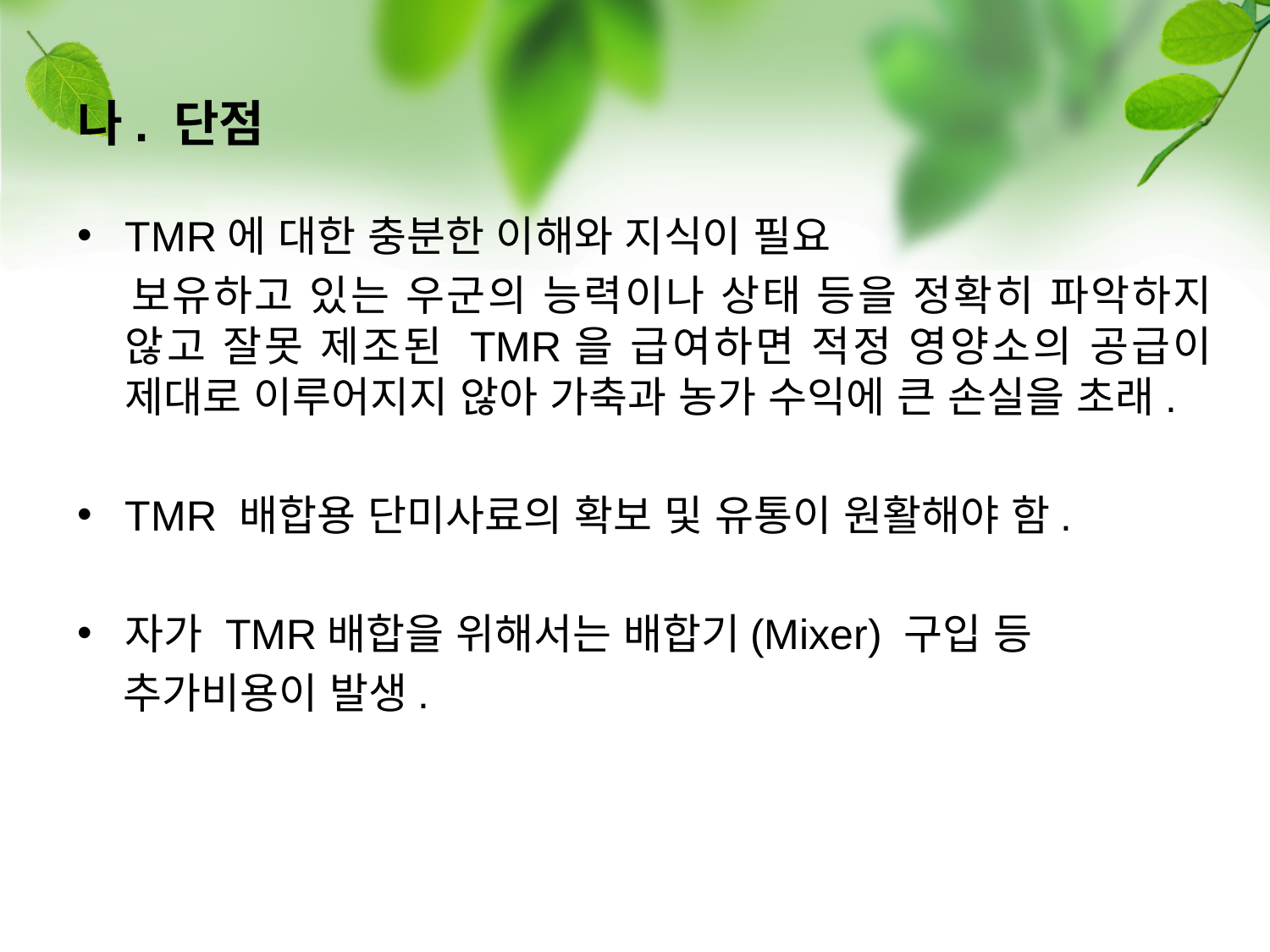

나. 단점

TMR에 대한 충분한 이해와 지식이 필요
   보유하고 있는 우군의 능력이나 상태 등을 정확히 파악하지 않고 잘못 제조된 TMR을 급여하면 적정 영양소의 공급이 제대로 이루어지지 않아 가축과 농가 수익에 큰 손실을 초래.

TMR 배합용 단미사료의 확보 및 유통이 원활해야 함.

자가 TMR배합을 위해서는 배합기(Mixer) 구입 등
   추가비용이 발생.